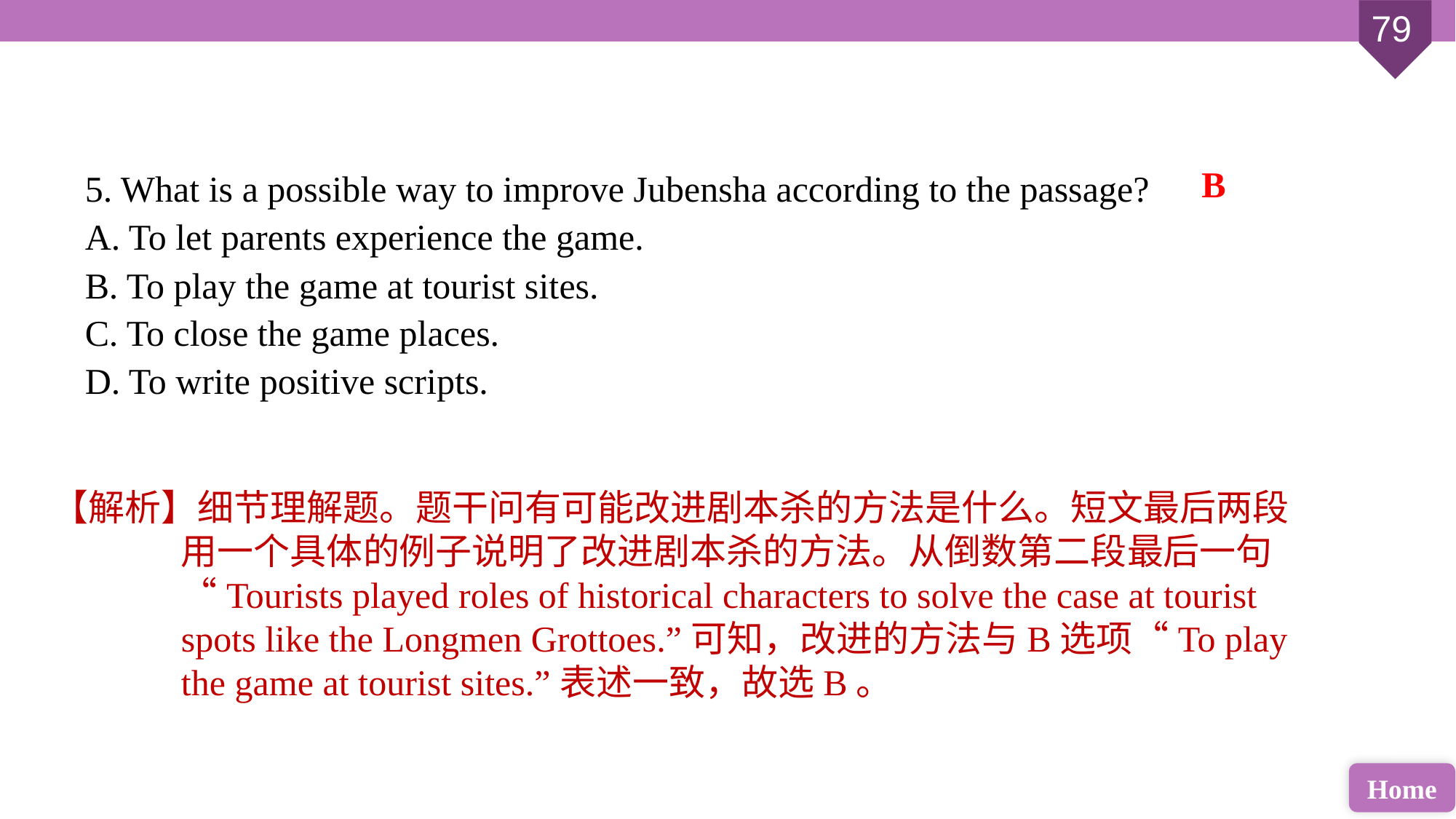

5. What is a possible way to improve Jubensha according to the passage?
A. To let parents experience the game.
B. To play the game at tourist sites.
C. To close the game places.
D. To write positive scripts.
B
【解析】细节理解题。题干问有可能改进剧本杀的方法是什么。短文最后两段用一个具体的例子说明了改进剧本杀的方法。从倒数第二段最后一句“Tourists played roles of historical characters to solve the case at tourist spots like the Longmen Grottoes.”可知，改进的方法与B选项“To play the game at tourist sites.”表述一致，故选B。